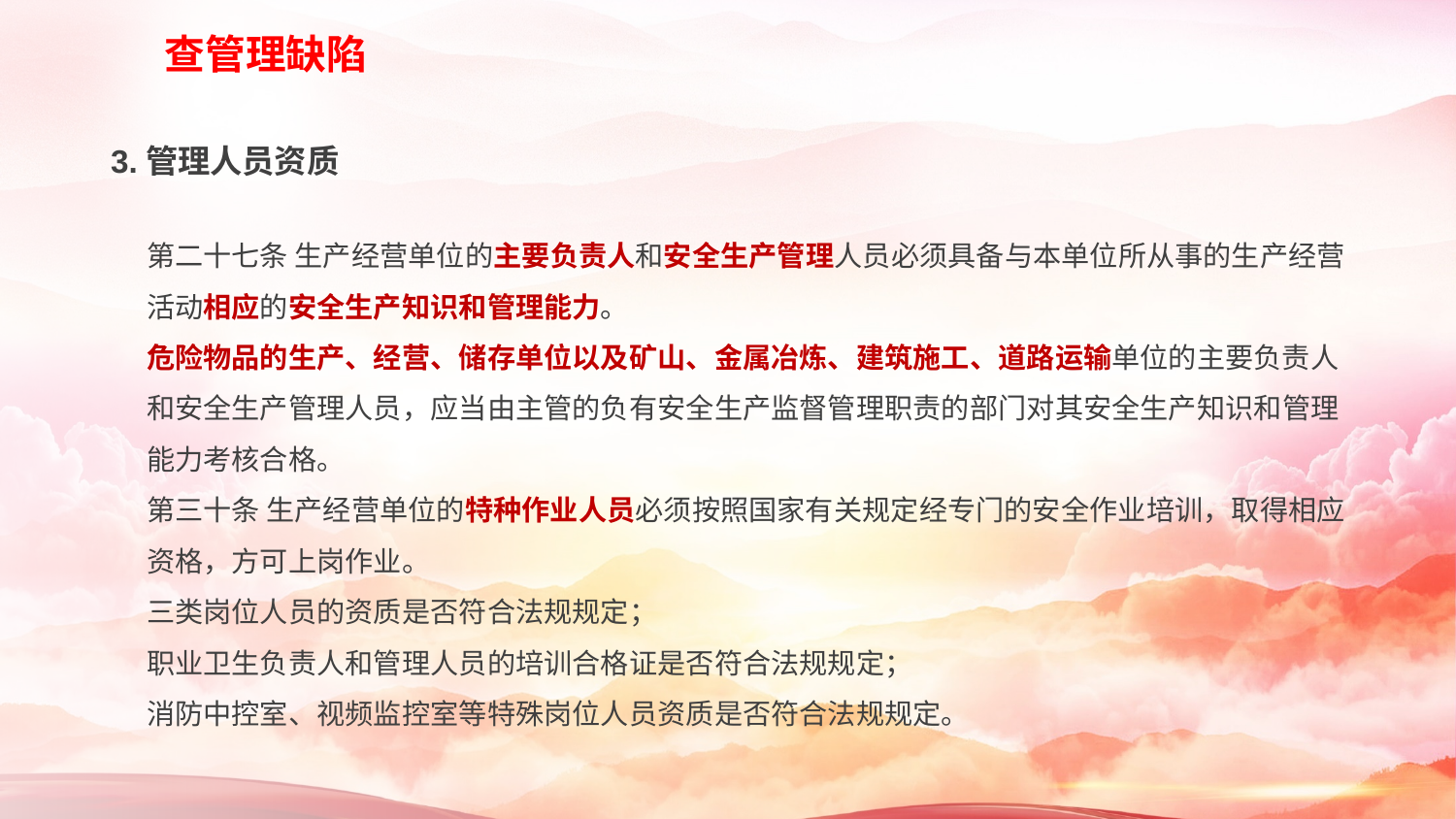

查管理缺陷
3.管理人员资质
第二十七条 生产经营单位的主要负责人和安全生产管理人员必须具备与本单位所从事的生产经营活动相应的安全生产知识和管理能力。
危险物品的生产、经营、储存单位以及矿山、金属冶炼、建筑施工、道路运输单位的主要负责人和安全生产管理人员，应当由主管的负有安全生产监督管理职责的部门对其安全生产知识和管理能力考核合格。
第三十条 生产经营单位的特种作业人员必须按照国家有关规定经专门的安全作业培训，取得相应资格，方可上岗作业。
三类岗位人员的资质是否符合法规规定；
职业卫生负责人和管理人员的培训合格证是否符合法规规定；
消防中控室、视频监控室等特殊岗位人员资质是否符合法规规定。